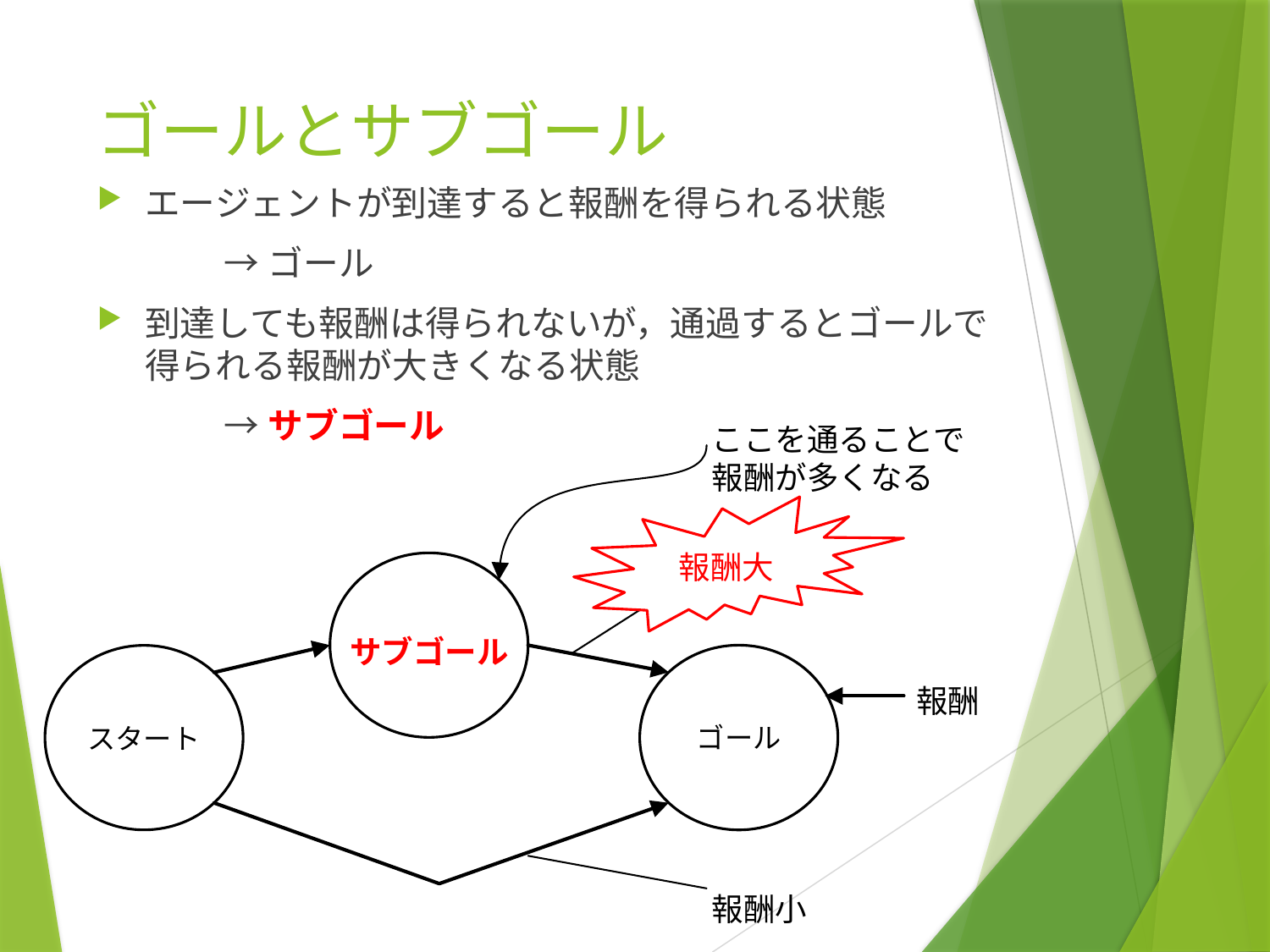

# ゴールとサブゴール
エージェントが到達すると報酬を得られる状態
	→ゴール
到達しても報酬は得られないが，通過するとゴールで    得られる報酬が大きくなる状態
	→サブゴール
ここを通ることで報酬が多くなる
報酬大

サブゴール
ゴール
スタート
報酬
報酬小